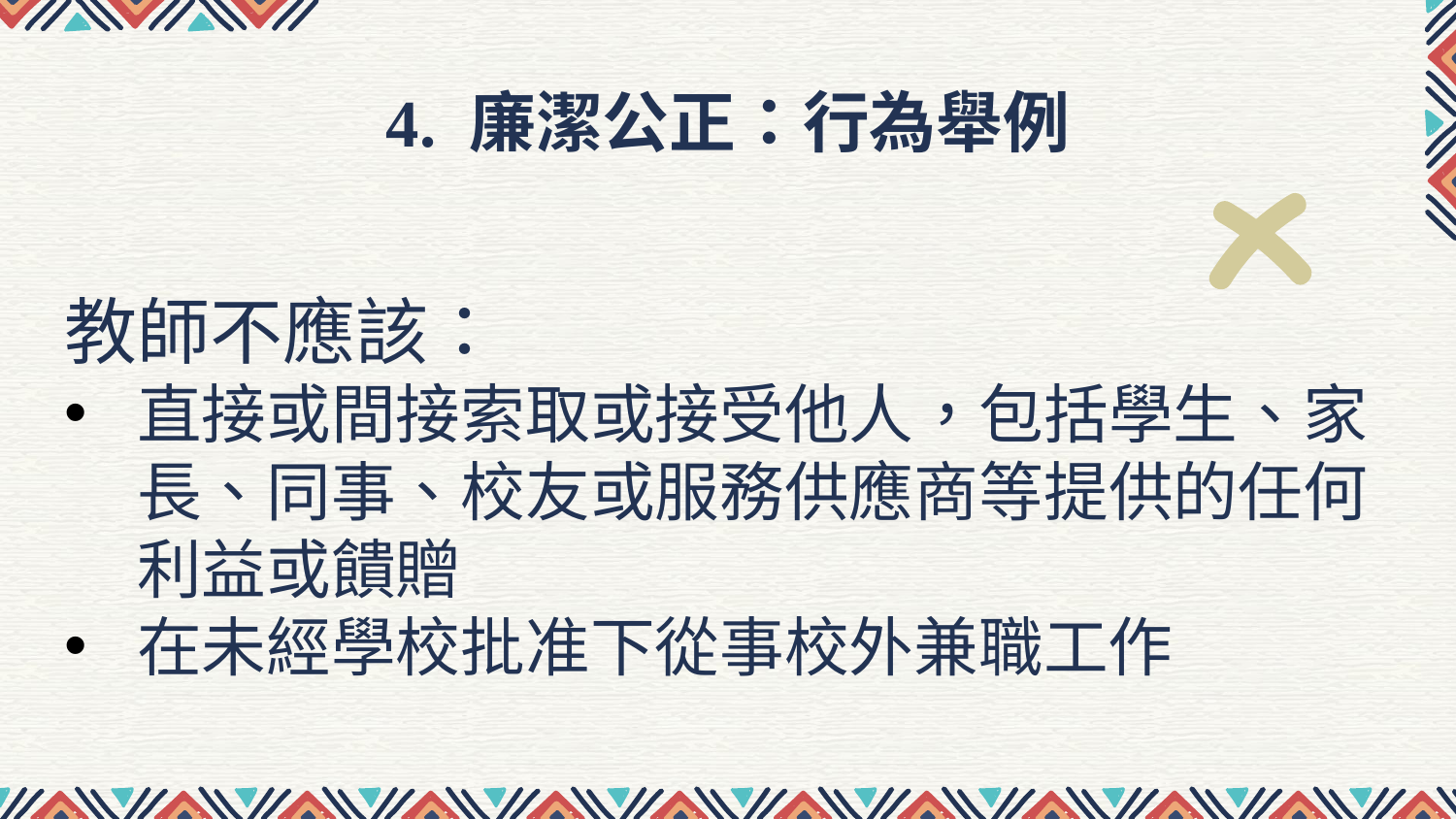

# 4. 廉潔公正：行為舉例

教師不應該：
直接或間接索取或接受他人，包括學生、家長、同事、校友或服務供應商等提供的任何利益或饋贈
在未經學校批准下從事校外兼職工作